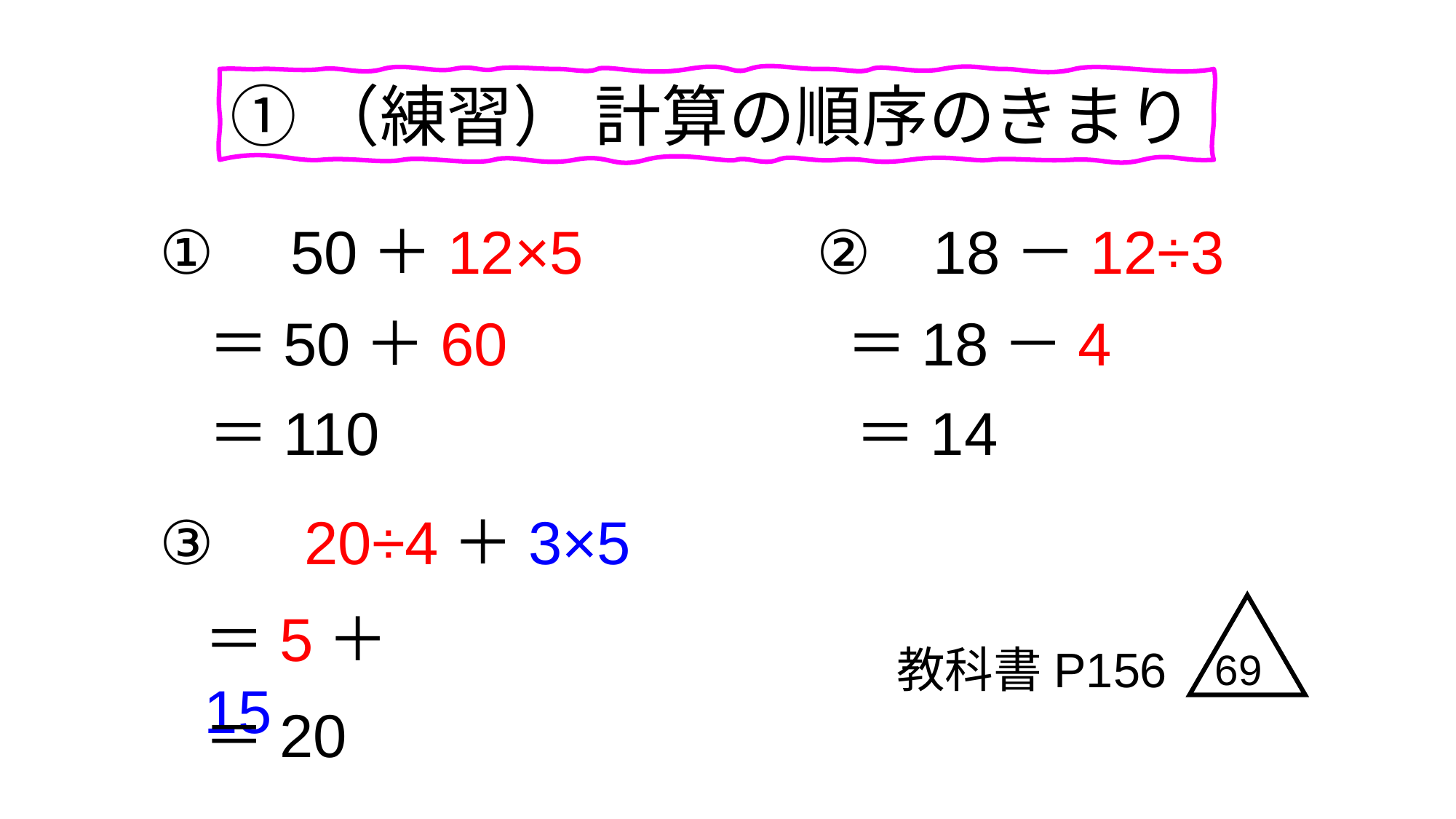

①（練習） 計算の順序のきまり
①
50＋12×5
②
18－12÷3
＝50＋60
＝18－4
＝14
＝110
③
20÷4＋3×5
＝5＋15

教科書P156
69
＝20